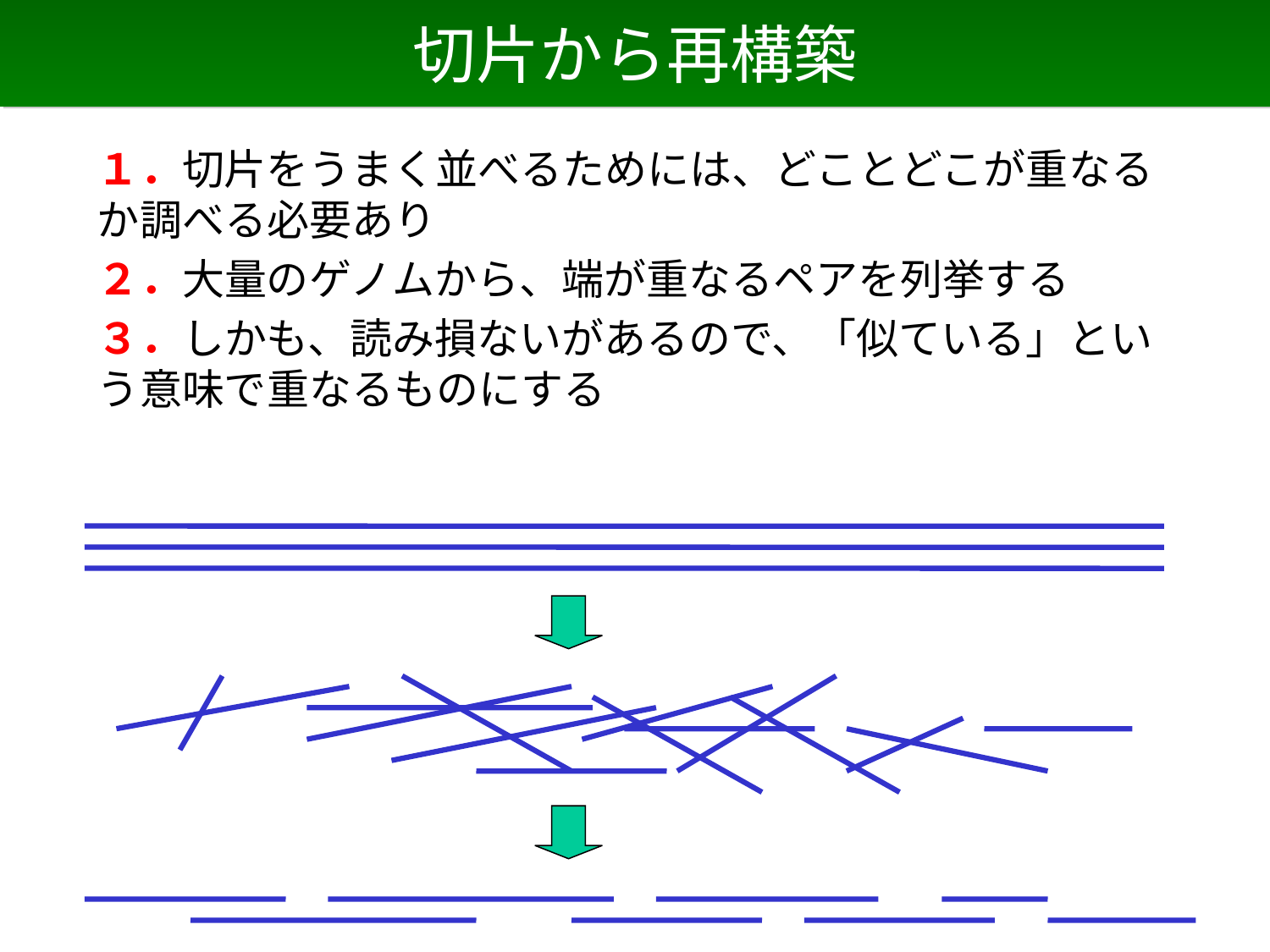

# 切片から再構築
１．切片をうまく並べるためには、どことどこが重なるか調べる必要あり
２．大量のゲノムから、端が重なるペアを列挙する
３．しかも、読み損ないがあるので、「似ている」という意味で重なるものにする